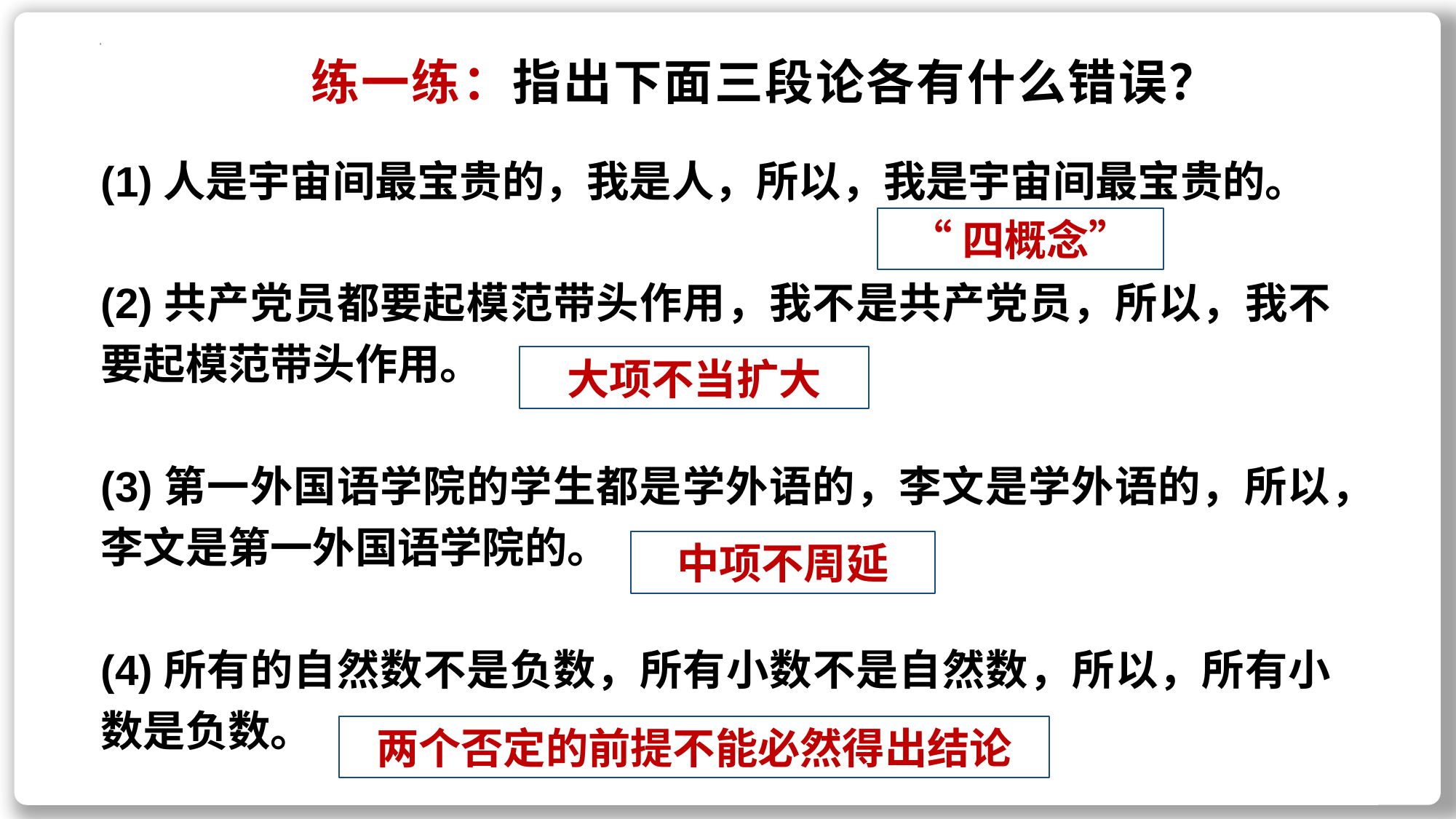

练一练：指出下面三段论各有什么错误？
(1)人是宇宙间最宝贵的，我是人，所以，我是宇宙间最宝贵的。
(2)共产党员都要起模范带头作用，我不是共产党员，所以，我不要起模范带头作用。
(3)第一外国语学院的学生都是学外语的，李文是学外语的，所以，李文是第一外国语学院的。

(4)所有的自然数不是负数，所有小数不是自然数，所以，所有小数是负数。
“四概念”
大项不当扩大
中项不周延
两个否定的前提不能必然得出结论